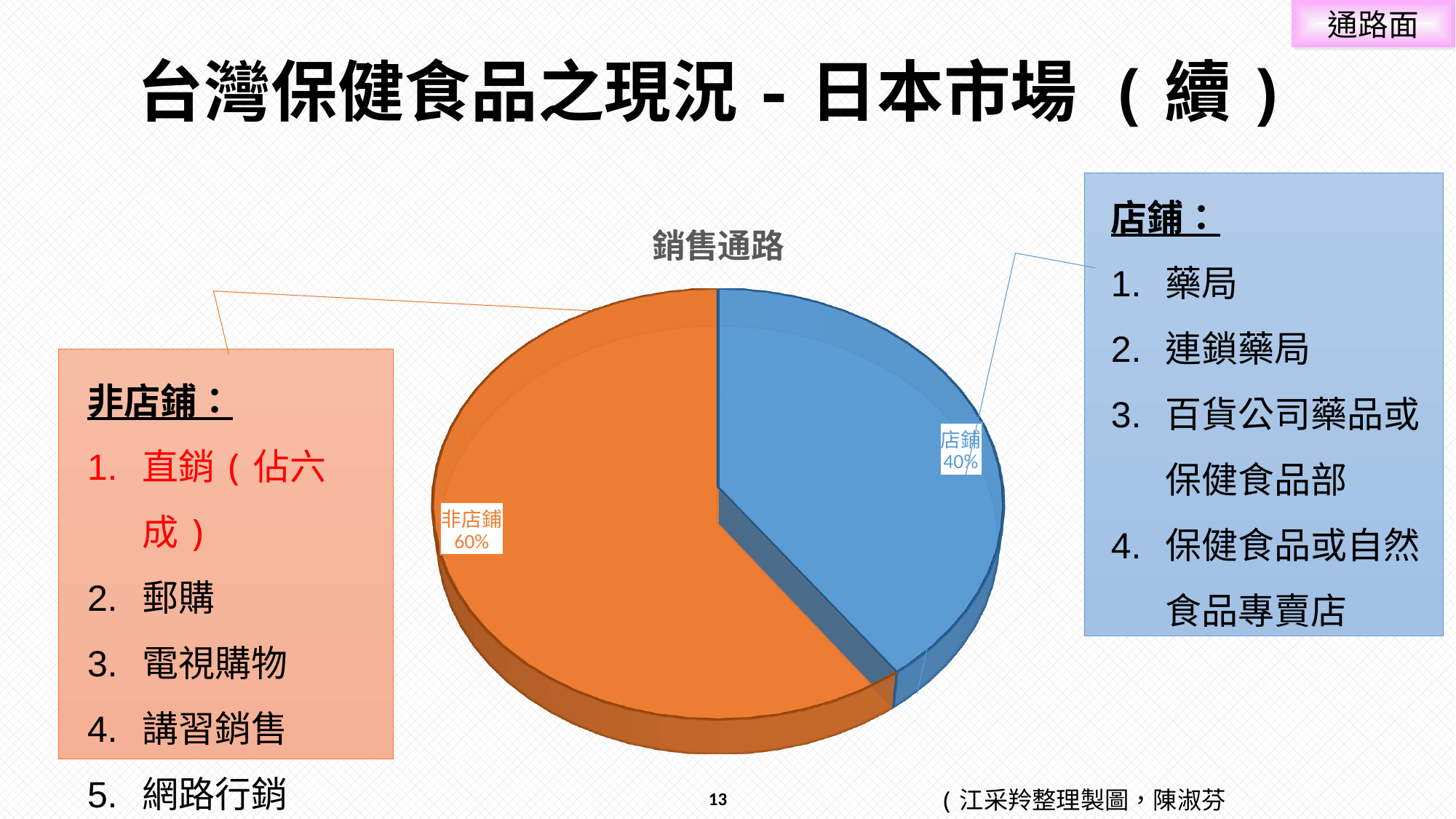

通路面
# 台灣保健食品之現況-日本市場 (續)
店鋪：
藥局
連鎖藥局
百貨公司藥品或保健食品部
保健食品或自然食品專賣店

[unsupported chart]

非店鋪：
直銷(佔六成)
郵購
電視購物
講習銷售
網路行銷
13
(江采羚整理製圖，陳淑芬 2015)